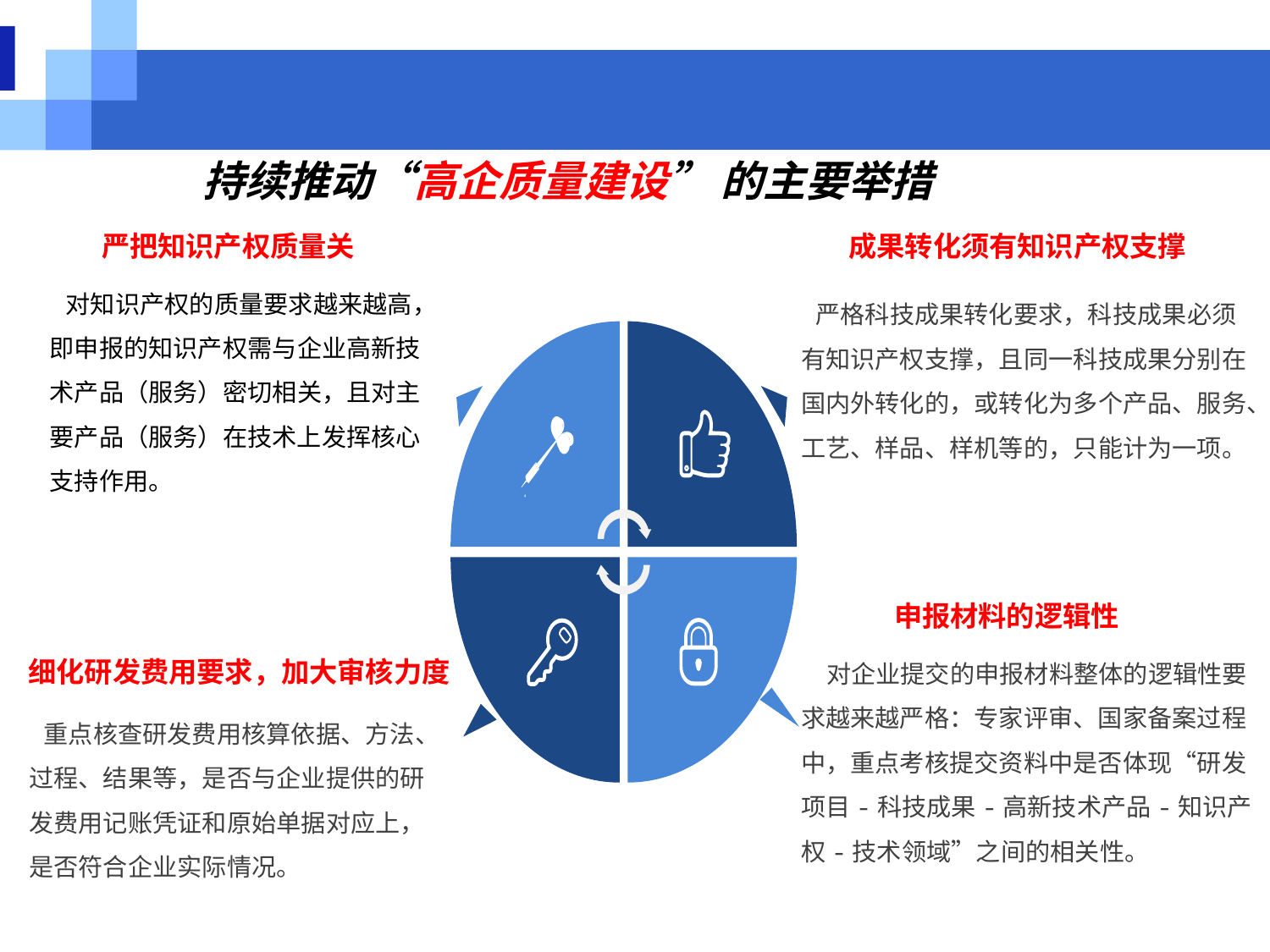

持续推动“高企质量建设” 的主要举措
严把知识产权质量关
成果转化须有知识产权支撑
   对知识产权的质量要求越来越高，即申报的知识产权需与企业高新技术产品（服务）密切相关，且对主要产品（服务）在技术上发挥核心支持作用。
   严格科技成果转化要求，科技成果必须有知识产权支撑，且同一科技成果分别在国内外转化的，或转化为多个产品、服务、工艺、样品、样机等的，只能计为一项。

申报材料的逻辑性

      对企业提交的申报材料整体的逻辑性要求越来越严格：专家评审、国家备案过程中，重点考核提交资料中是否体现“研发项目-科技成果-高新技术产品-知识产权-技术领域”之间的相关性。
细化研发费用要求，加大审核力度

   重点核查研发费用核算依据、方法、过程、结果等，是否与企业提供的研发费用记账凭证和原始单据对应上，是否符合企业实际情况。